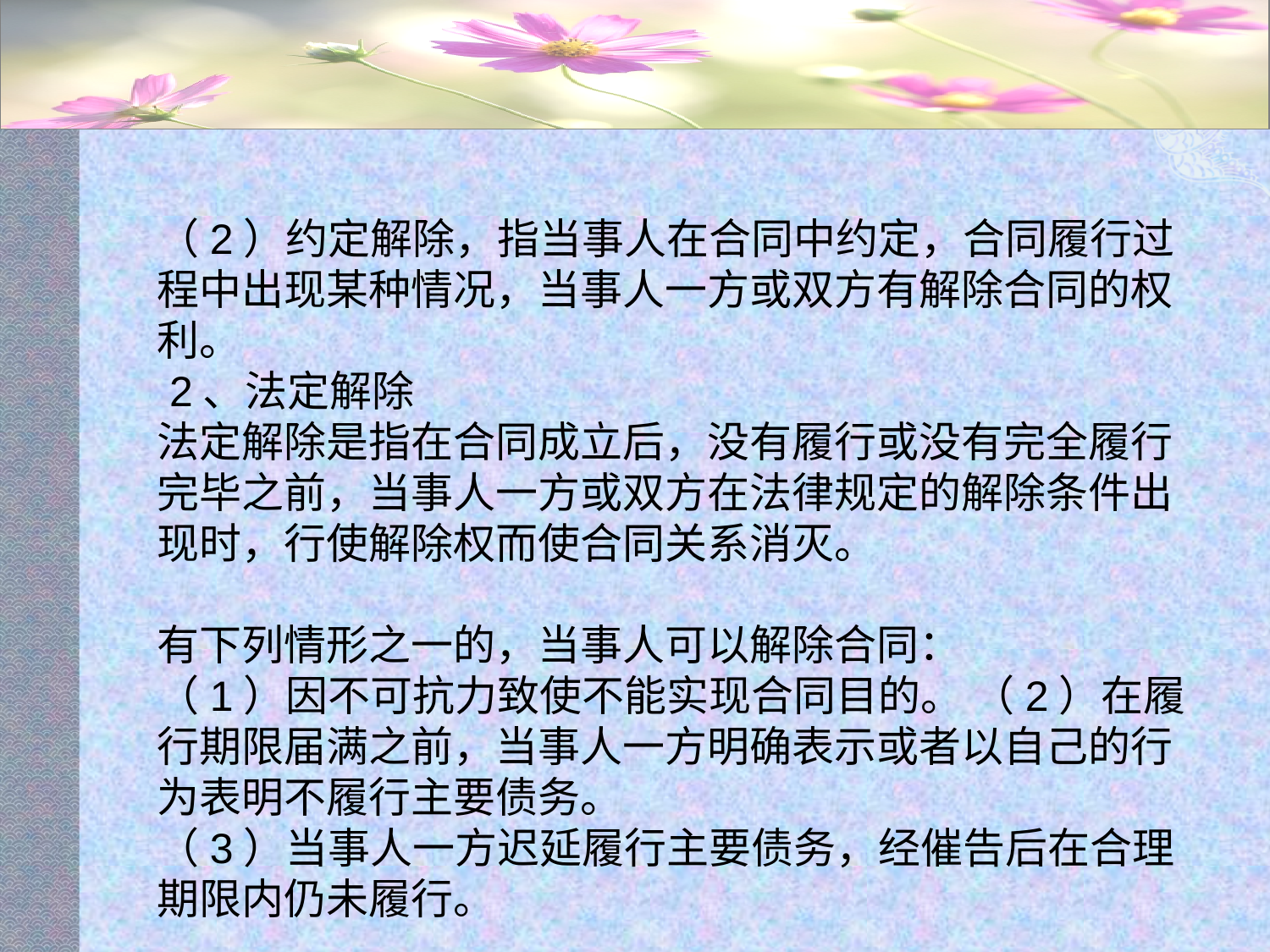

#
（2）约定解除，指当事人在合同中约定，合同履行过程中出现某种情况，当事人一方或双方有解除合同的权利。
 2、法定解除
法定解除是指在合同成立后，没有履行或没有完全履行完毕之前，当事人一方或双方在法律规定的解除条件出现时，行使解除权而使合同关系消灭。

有下列情形之一的，当事人可以解除合同：
（1）因不可抗力致使不能实现合同目的。 （2）在履行期限届满之前，当事人一方明确表示或者以自己的行为表明不履行主要债务。
（3）当事人一方迟延履行主要债务，经催告后在合理期限内仍未履行。